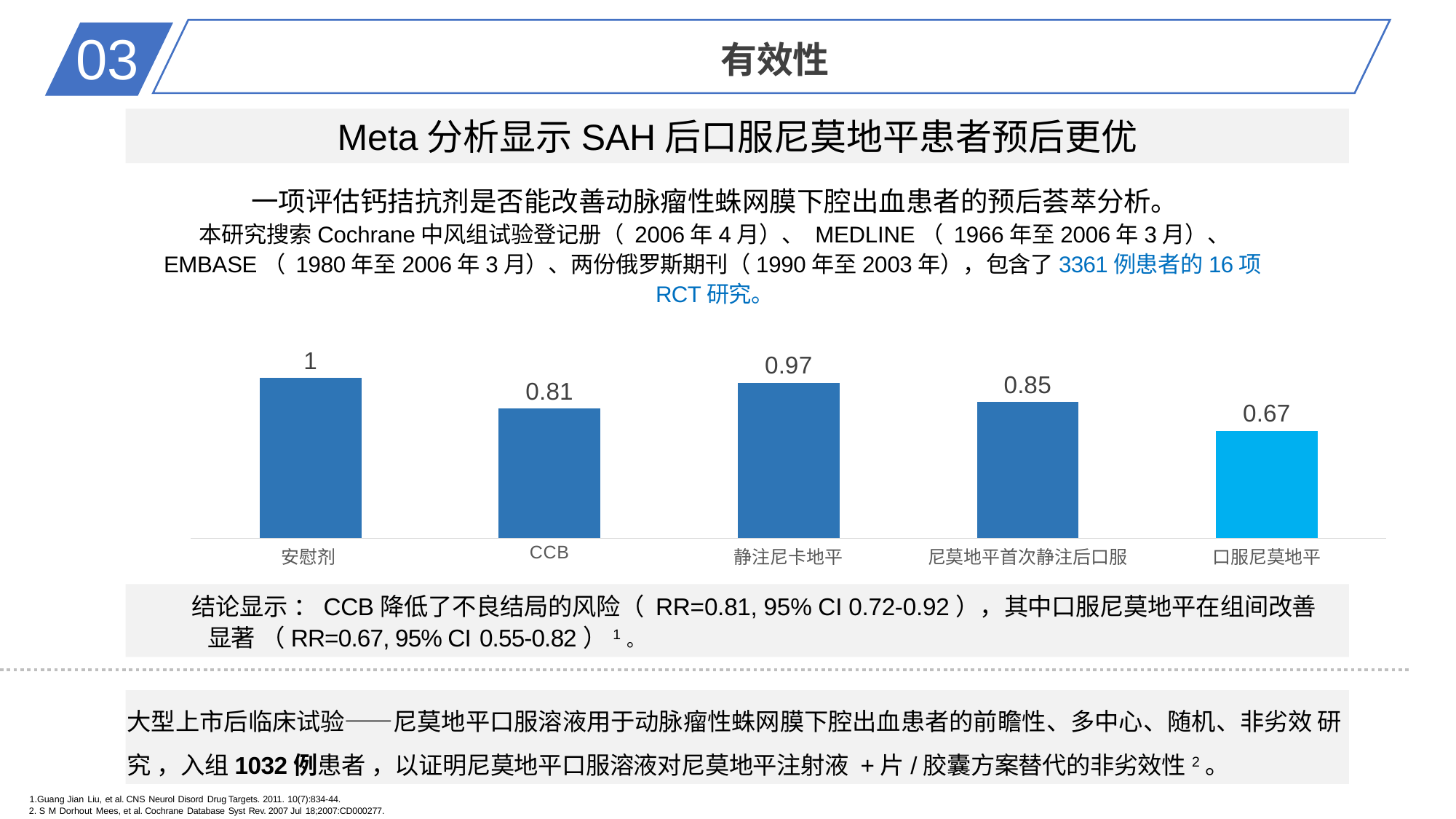

03

有效性
Meta分析显示SAH后口服尼莫地平患者预后更优
一项评估钙拮抗剂是否能改善动脉瘤性蛛网膜下腔出血患者的预后荟萃分析。
本研究搜索Cochrane中风组试验登记册（ 2006年4月）、 MEDLINE（ 1966年至2006年3月）、 EMBASE（ 1980年至2006年3月）、两份俄罗斯期刊（1990年至2003年），包含了3361例患者的16项RCT研究。

### Chart

| Category | 系列 1 |
|---|---|
| 安慰剂  | 1.0 |
| CCB | 0.81 |
| 静注尼卡地平 | 0.97 |
| 尼莫地平首次静注后口服 | 0.85 |
| 口服尼莫地平 | 0.67 |
结论显示 ：CCB降低了不良结局的风险（ RR=0.81, 95% CI 0.72-0.92），其中口服尼莫地平在组间改善显著 （RR=0.67, 95% CI 0.55-0.82）1。

大型上市后临床试验——尼莫地平口服溶液用于动脉瘤性蛛网膜下腔出血患者的前瞻性、多中心、随机、非劣效 研究 ，入组1032例患者 ，以证明尼莫地平口服溶液对尼莫地平注射液 +片/胶囊方案替代的非劣效性2。

1.Guang Jian Liu, et al. CNS Neurol Disord Drug Targets. 2011. 10(7):834-44.
2. S M Dorhout Mees, et al. Cochrane Database Syst Rev. 2007 Jul 18;2007:CD000277.